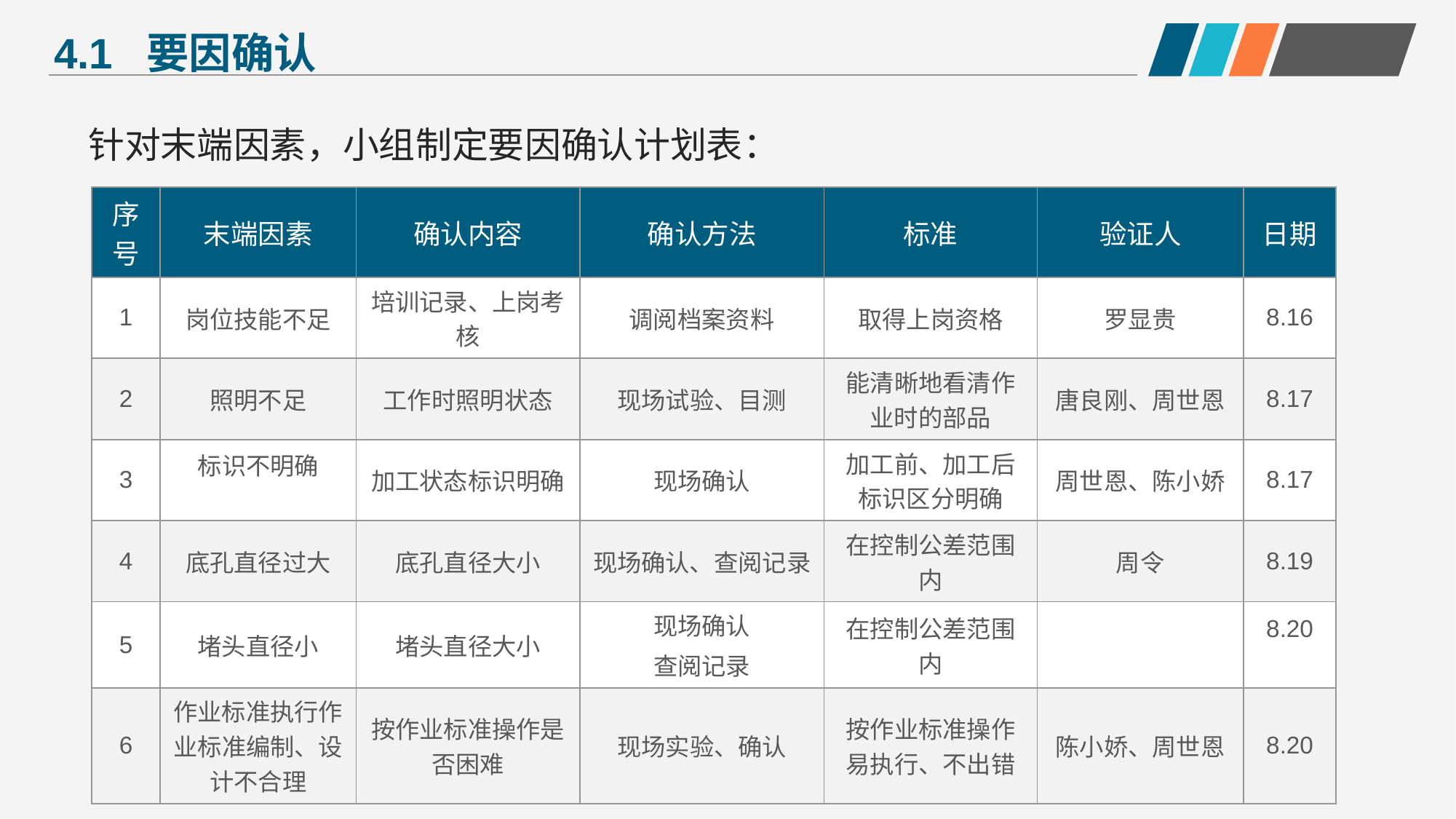

4.1  要因确认
针对末端因素，小组制定要因确认计划表：

| 序号 | 末端因素 | 确认内容 | 确认方法 | 标准 | 验证人 | 日期 |
| --- | --- | --- | --- | --- | --- | --- |
| 1 | 岗位技能不足 | 培训记录、上岗考核 | 调阅档案资料 | 取得上岗资格 | 罗显贵 | 8.16 |
| 2 | 照明不足 | 工作时照明状态 | 现场试验、目测 | 能清晰地看清作业时的部品 | 唐良刚、周世恩 | 8.17 |
| 3 | 标识不明确 | 加工状态标识明确 | 现场确认 | 加工前、加工后标识区分明确 | 周世恩、陈小娇 | 8.17 |
| 4 | 底孔直径过大 | 底孔直径大小 | 现场确认、查阅记录 | 在控制公差范围内 | 周令 | 8.19 |
| 5 | 堵头直径小 | 堵头直径大小 | 现场确认 查阅记录 | 在控制公差范围内 |  | 8.20 |
| 6 | 作业标准执行作业标准编制、设计不合理 | 按作业标准操作是否困难 | 现场实验、确认 | 按作业标准操作易执行、不出错 | 陈小娇、周世恩 | 8.20 |